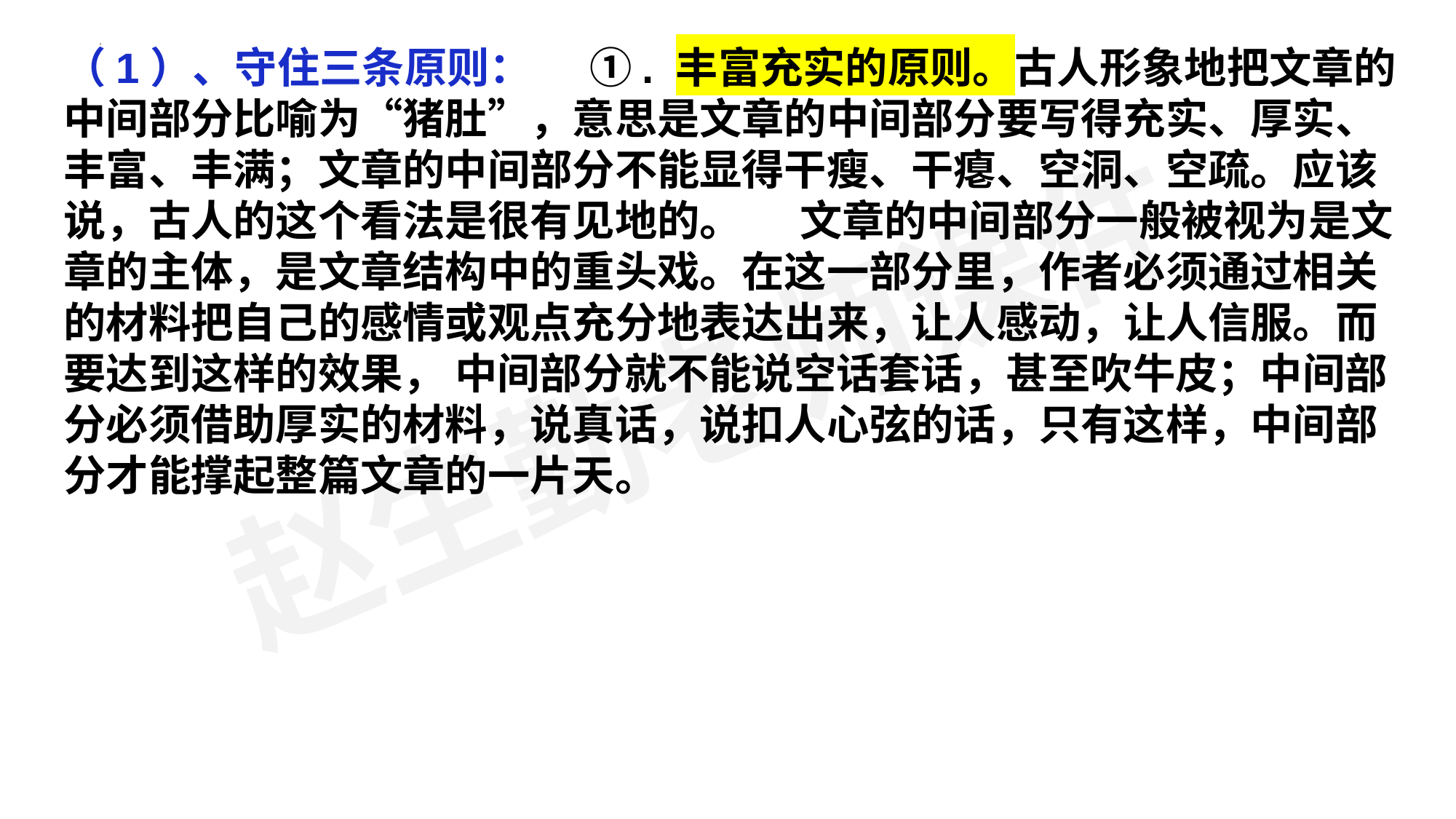

（1）、守住三条原则：      ①. 丰富充实的原则。古人形象地把文章的中间部分比喻为“猪肚”，意思是文章的中间部分要写得充实、厚实、丰富、丰满；文章的中间部分不能显得干瘦、干瘪、空洞、空疏。应该说，古人的这个看法是很有见地的。      文章的中间部分一般被视为是文章的主体，是文章结构中的重头戏。在这一部分里，作者必须通过相关的材料把自己的感情或观点充分地表达出来，让人感动，让人信服。而要达到这样的效果， 中间部分就不能说空话套话，甚至吹牛皮；中间部分必须借助厚实的材料，说真话，说扣人心弦的话，只有这样，中间部分才能撑起整篇文章的一片天。